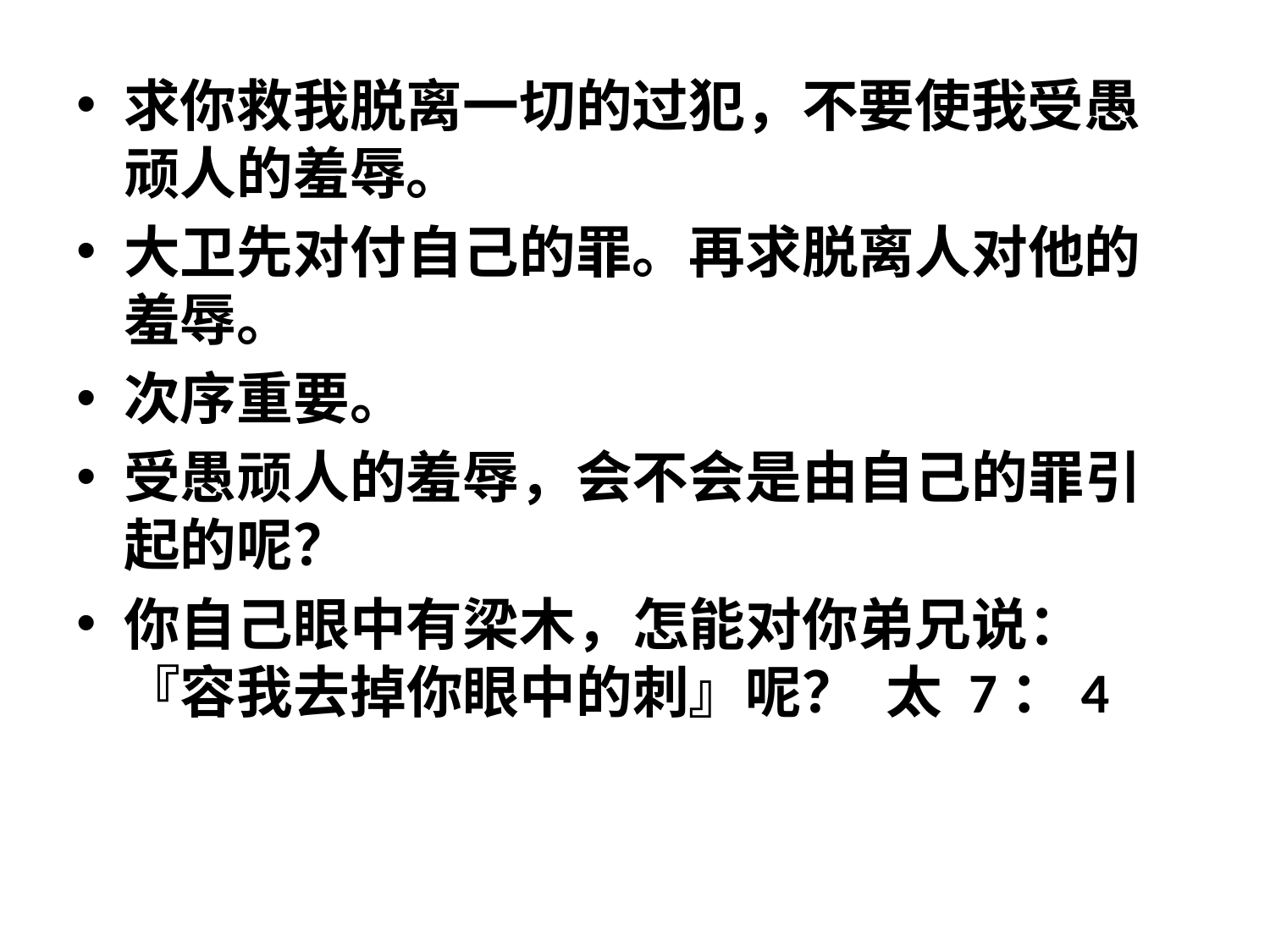

求你救我脱离一切的过犯，不要使我受愚顽人的羞辱。
大卫先对付自己的罪。再求脱离人对他的羞辱。
次序重要。
受愚顽人的羞辱，会不会是由自己的罪引起的呢？
你自己眼中有梁木，怎能对你弟兄说：『容我去掉你眼中的刺』呢？	太 7：4